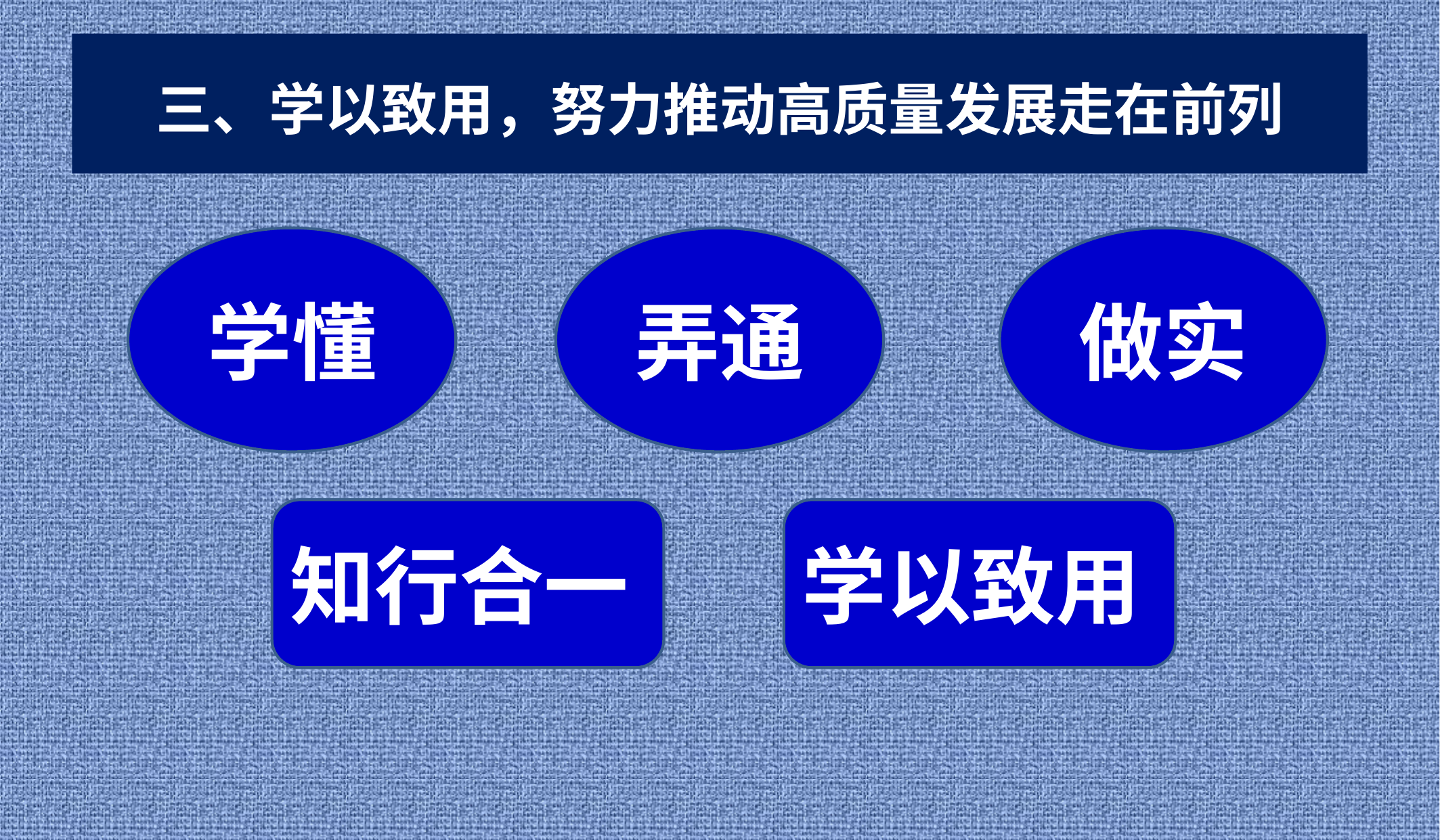

# 三、学以致用，努力推动高质量发展走在前列
学懂
弄通
做实
知行合一
学以致用